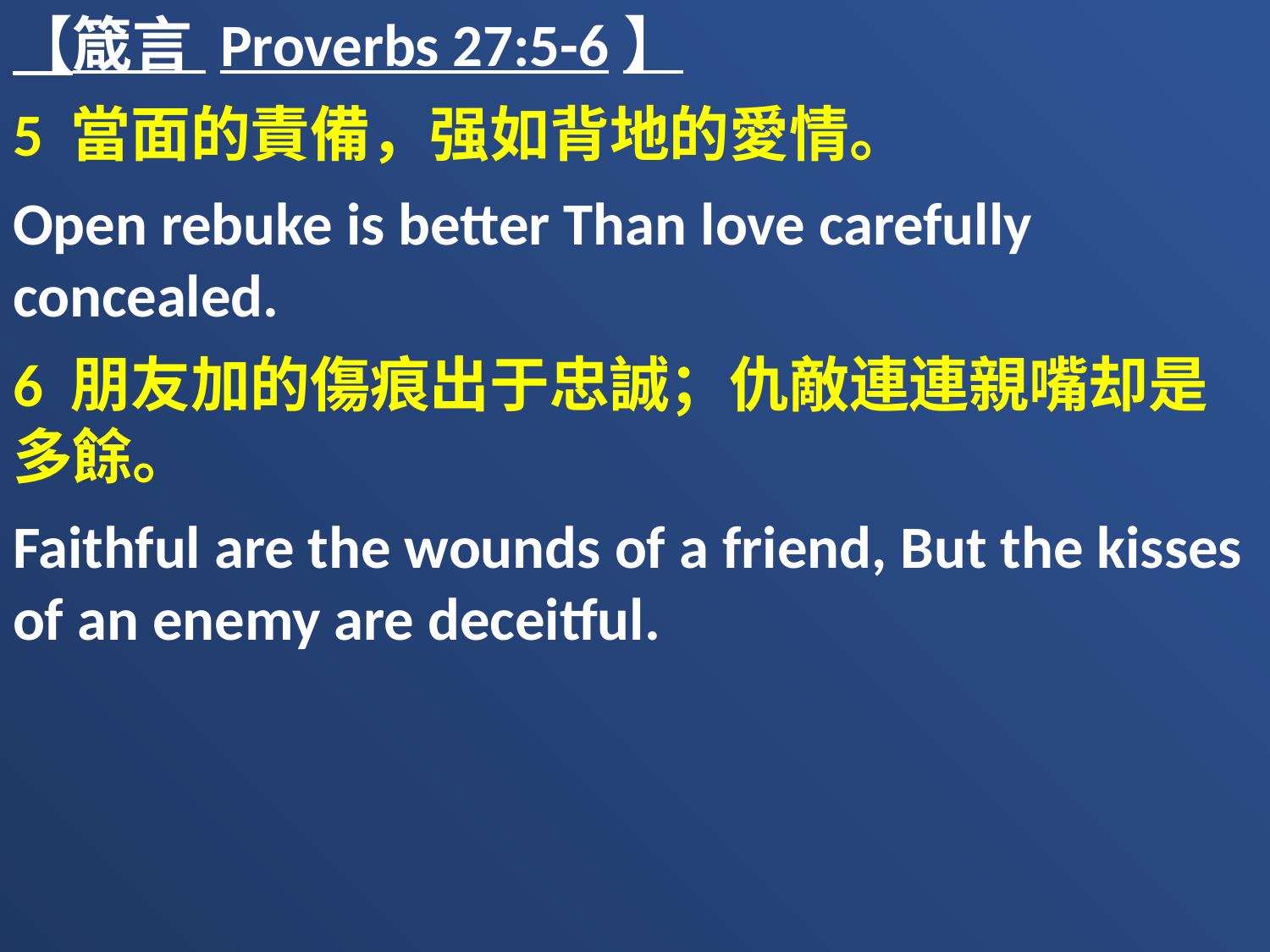

【箴言 Proverbs 27:5-6】
5 當面的責備，强如背地的愛情。
Open rebuke is better Than love carefully concealed.
6 朋友加的傷痕出于忠誠；仇敵連連親嘴却是多餘。
Faithful are the wounds of a friend, But the kisses of an enemy are deceitful.